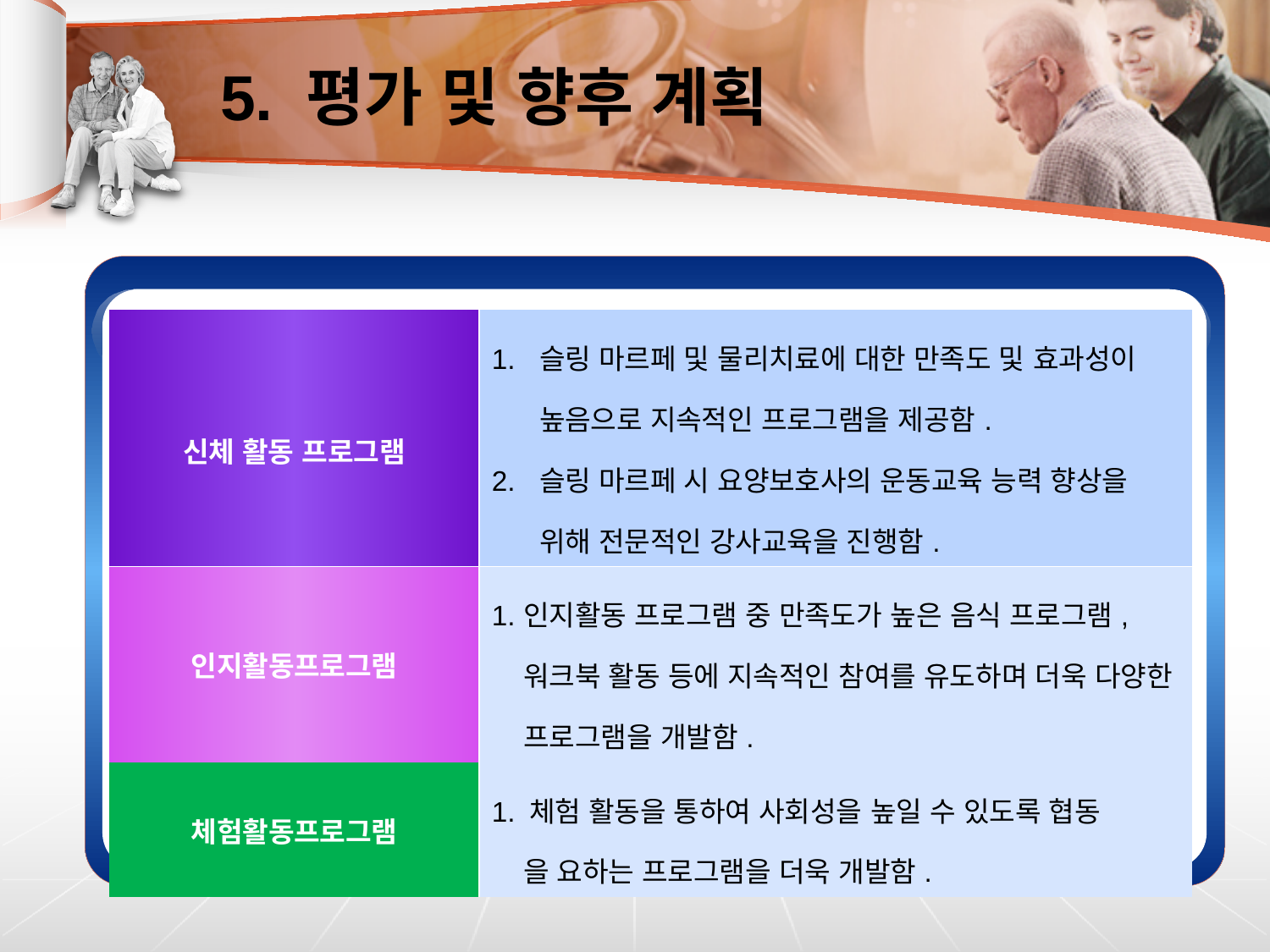

# 5. 평가 및 향후 계획

| 신체 활동 프로그램 | 슬링 마르페 및 물리치료에 대한 만족도 및 효과성이 높음으로 지속적인 프로그램을 제공함. 슬링 마르페 시 요양보호사의 운동교육 능력 향상을 위해 전문적인 강사교육을 진행함. |
| --- | --- |
| 인지활동프로그램 | 인지활동 프로그램 중 만족도가 높은 음식 프로그램, 워크북 활동 등에 지속적인 참여를 유도하며 더욱 다양한 프로그램을 개발함. |
| 체험활동프로그램 | 1. 체험 활동을 통하여 사회성을 높일 수 있도록 협동 을 요하는 프로그램을 더욱 개발함. |